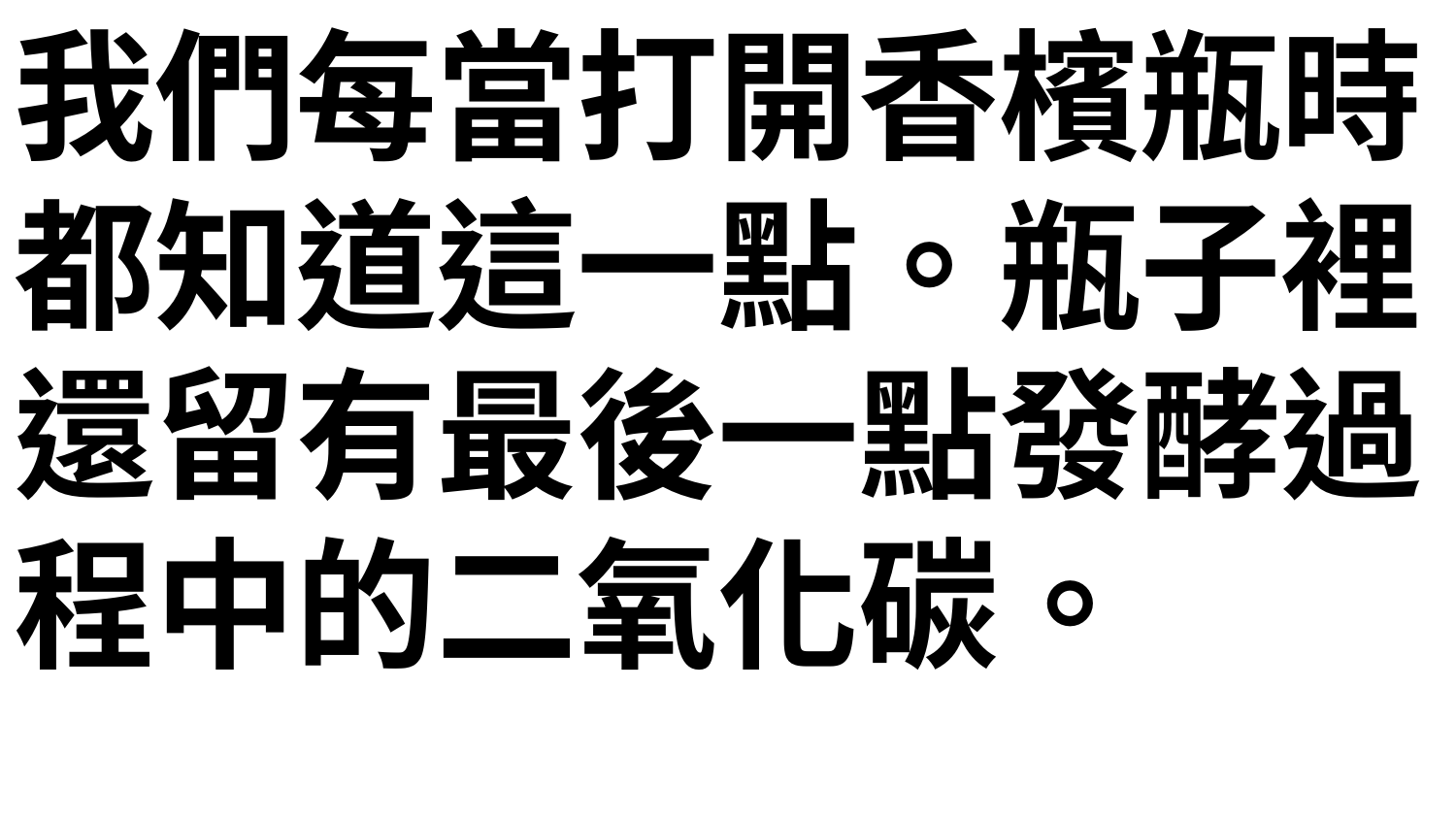

我們每當打開香檳瓶時都知道這一點。瓶子裡還留有最後一點發酵過程中的二氧化碳。